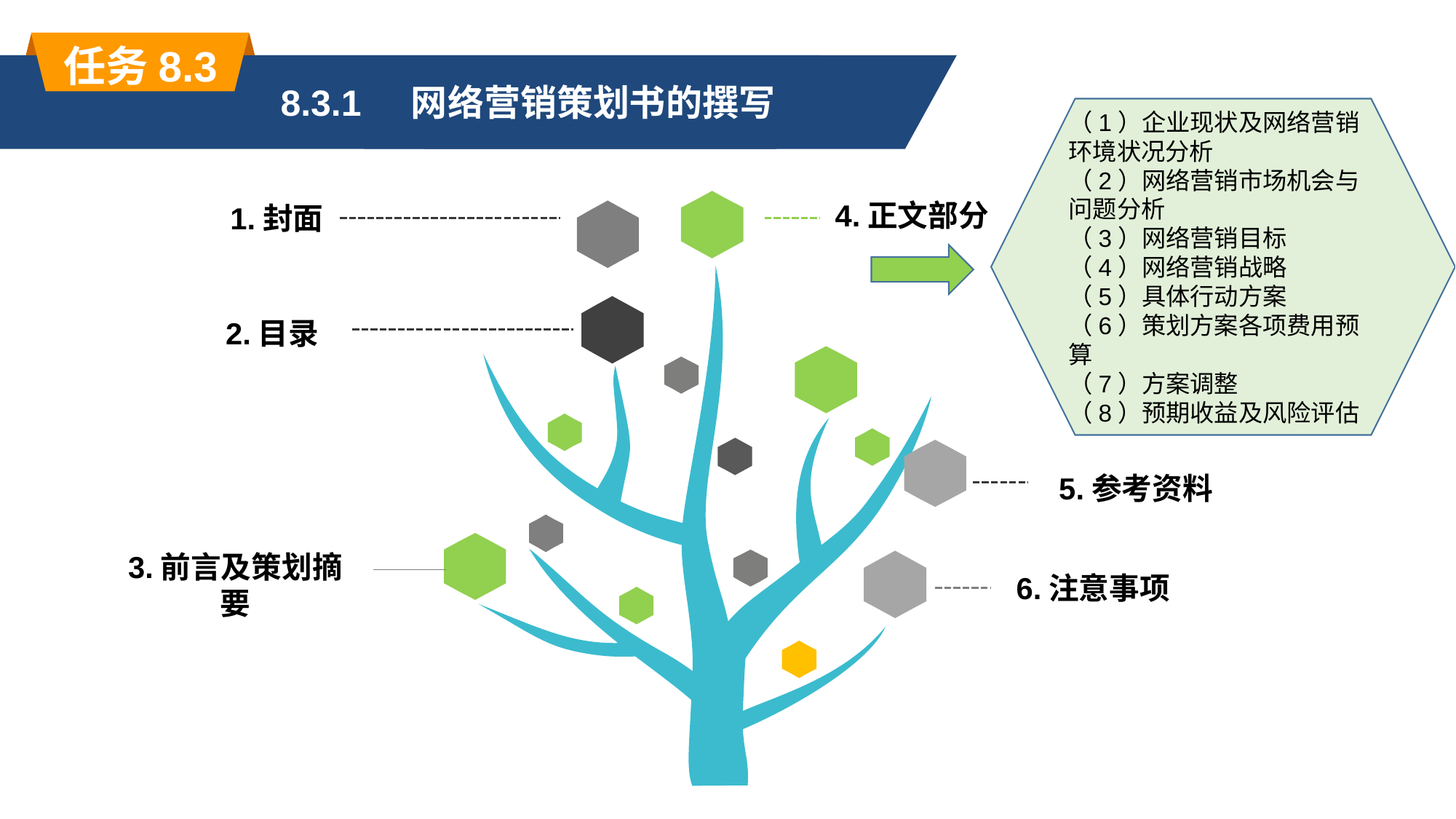

任务8.3
HUANXIANG PPT

单击此处添加标题文本内容
8.3.1    网络营销策划书的撰写
（1）企业现状及网络营销环境状况分析
（2）网络营销市场机会与问题分析
（3）网络营销目标
（4）网络营销战略
（5）具体行动方案
（6）策划方案各项费用预算
（7）方案调整
（8）预期收益及风险评估

4.正文部分
1.封面

2.目录

5.参考资料

3.前言及策划摘要

6.注意事项